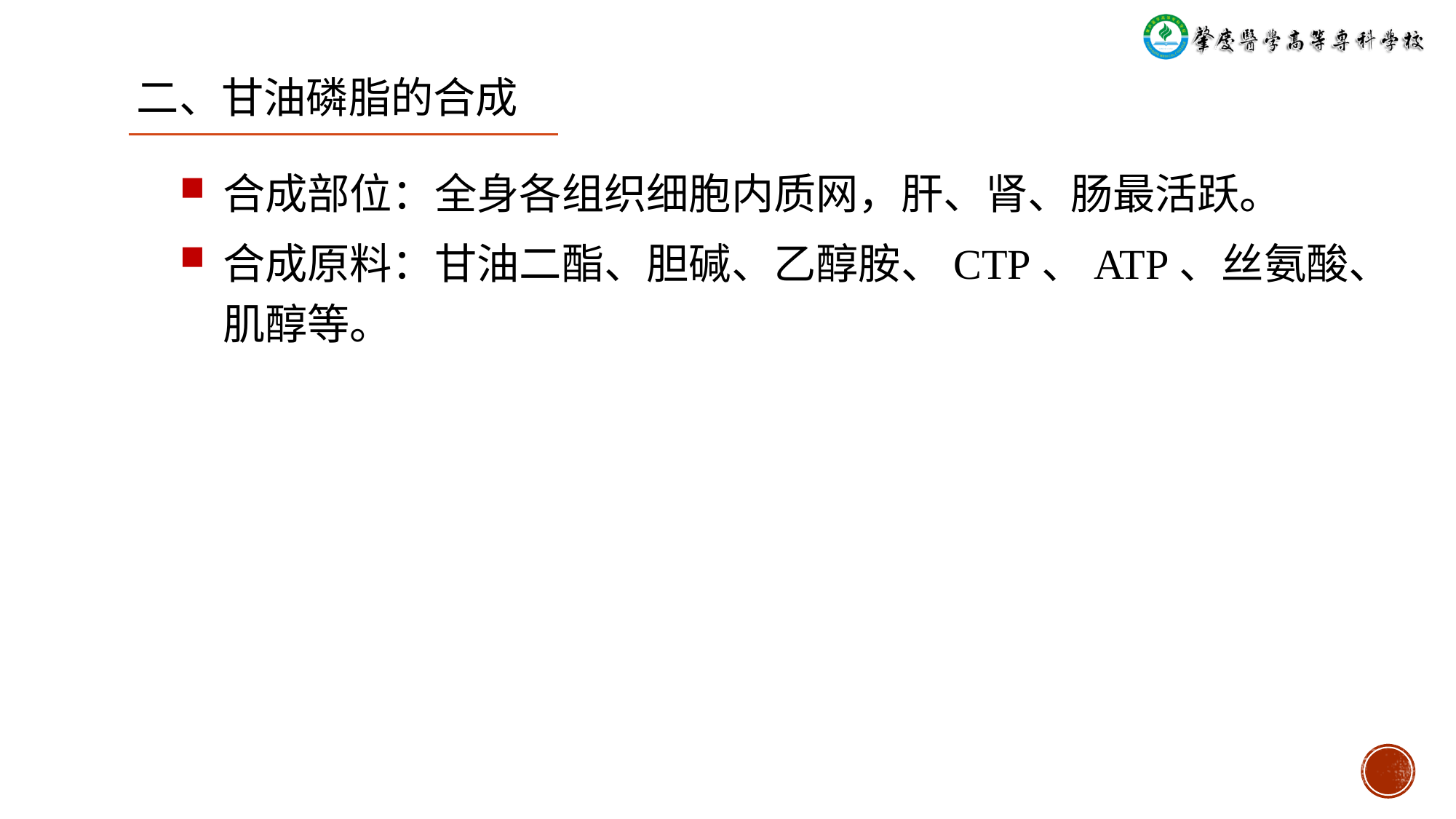

二、甘油磷脂的合成
合成部位：全身各组织细胞内质网，肝、肾、肠最活跃。
合成原料：甘油二酯、胆碱、乙醇胺、CTP、ATP、丝氨酸、肌醇等。